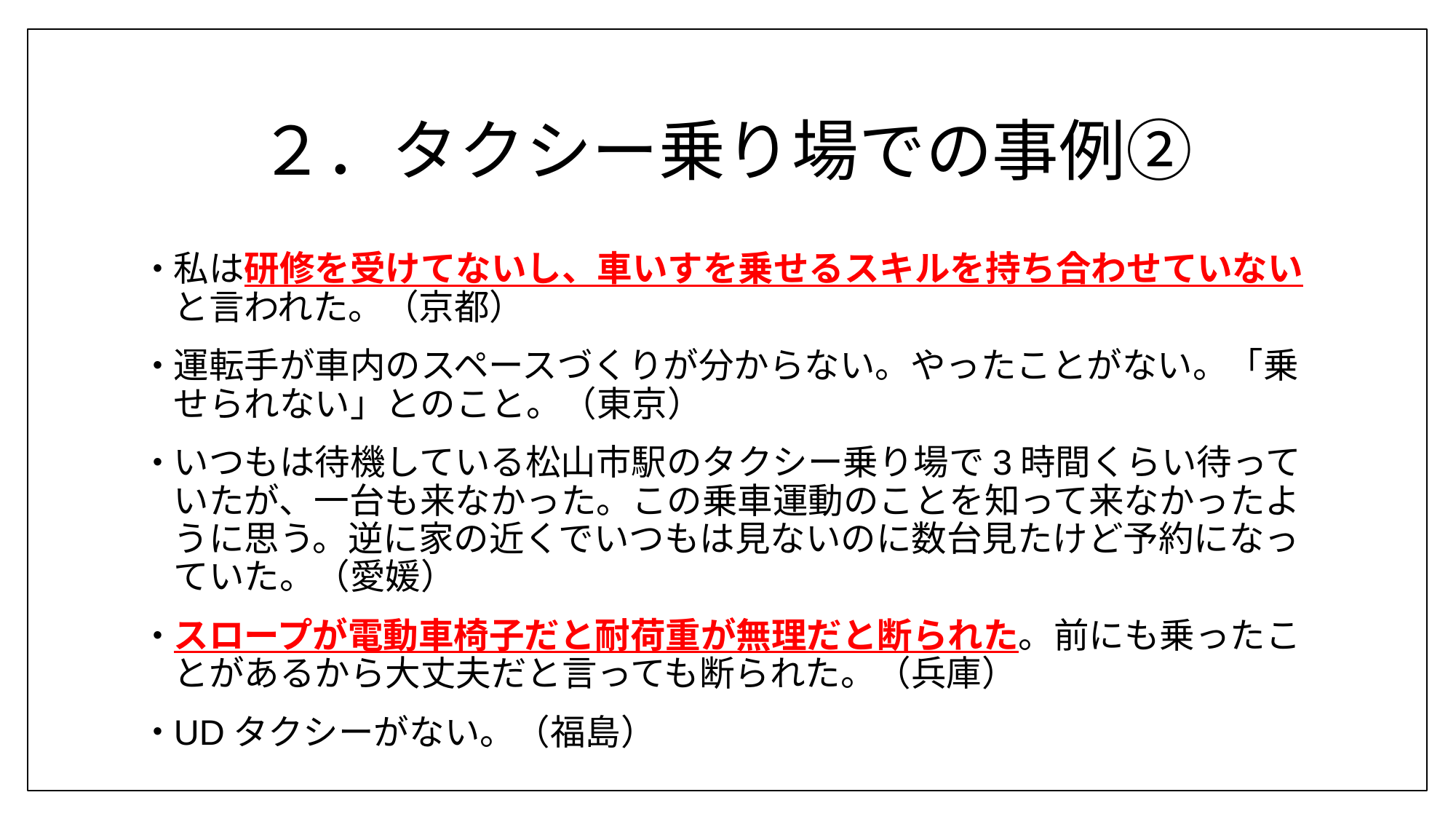

# ２．タクシー乗り場での事例②
私は研修を受けてないし、車いすを乗せるスキルを持ち合わせていないと言われた。（京都）
運転手が車内のスペースづくりが分からない。やったことがない。「乗せられない」とのこと。（東京）
いつもは待機している松山市駅のタクシー乗り場で3時間くらい待っていたが、一台も来なかった。この乗車運動のことを知って来なかったように思う。逆に家の近くでいつもは見ないのに数台見たけど予約になっていた。（愛媛）
スロープが電動車椅子だと耐荷重が無理だと断られた。前にも乗ったことがあるから大丈夫だと言っても断られた。（兵庫）
UDタクシーがない。（福島）